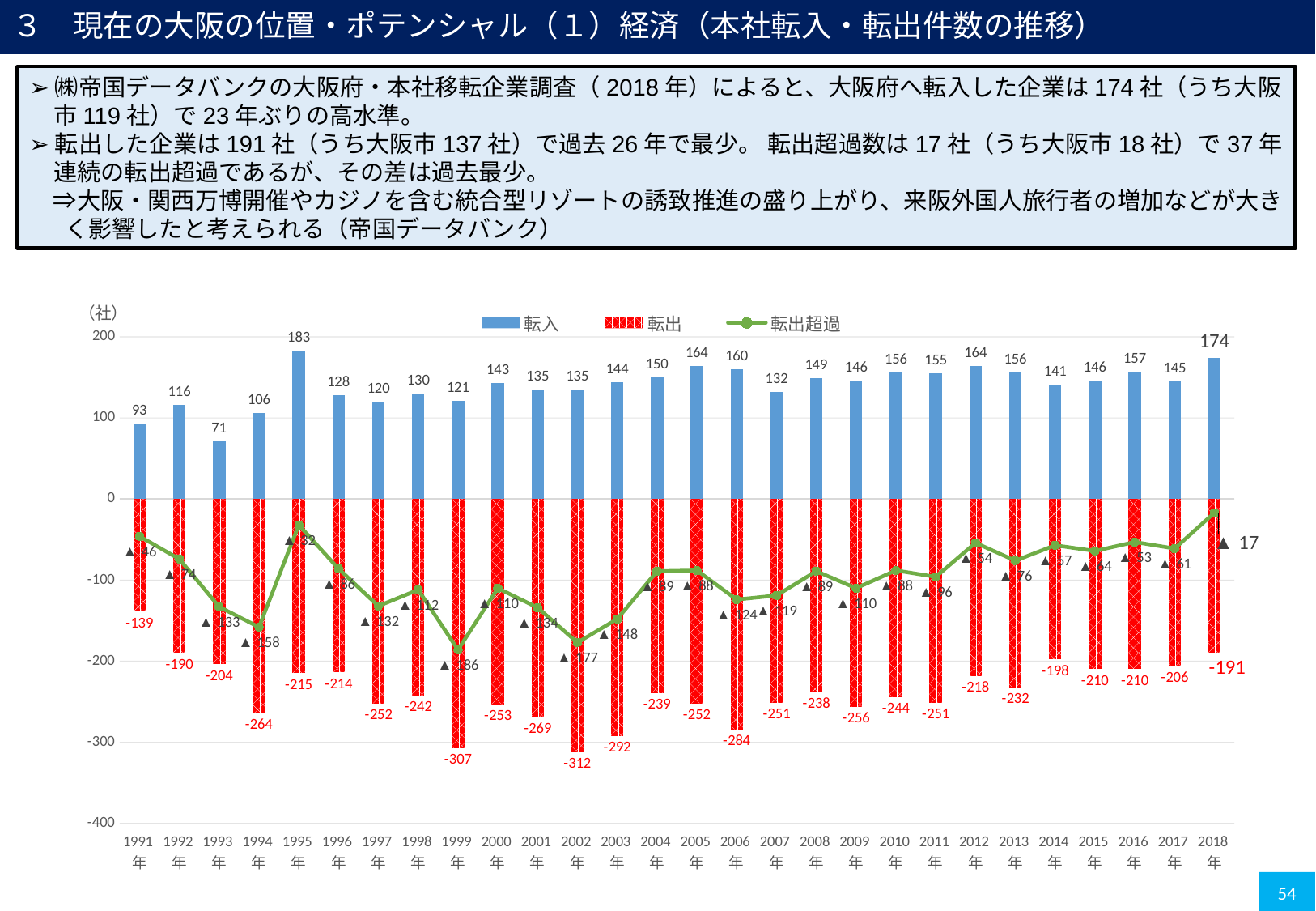

３　現在の大阪の位置・ポテンシャル（１）経済（本社転入・転出件数の推移）
➢㈱帝国データバンクの大阪府・本社移転企業調査（2018年）によると、大阪府へ転入した企業は174社（うち大阪市119社）で23年ぶりの高水準。
➢転出した企業は191社（うち大阪市137社）で過去26年で最少。 転出超過数は17社（うち大阪市18社）で37年連続の転出超過であるが、その差は過去最少。
　⇒大阪・関西万博開催やカジノを含む統合型リゾートの誘致推進の盛り上がり、来阪外国人旅行者の増加などが大きく影響したと考えられる（帝国データバンク）

### Chart

| Category | 転入 | 転出 | 転出超過 |
|---|---|---|---|
| 1991年 | 93.0 | -139.0 | -46.0 |
| 1992年 | 116.0 | -190.0 | -74.0 |
| 1993年 | 71.0 | -204.0 | -133.0 |
| 1994年 | 106.0 | -264.0 | -158.0 |
| 1995年 | 183.0 | -215.0 | -32.0 |
| 1996年 | 128.0 | -214.0 | -86.0 |
| 1997年 | 120.0 | -252.0 | -132.0 |
| 1998年 | 130.0 | -242.0 | -112.0 |
| 1999年 | 121.0 | -307.0 | -186.0 |
| 2000年 | 143.0 | -253.0 | -110.0 |
| 2001年 | 135.0 | -269.0 | -134.0 |
| 2002年 | 135.0 | -312.0 | -177.0 |
| 2003年 | 144.0 | -292.0 | -148.0 |
| 2004年 | 150.0 | -239.0 | -89.0 |
| 2005年 | 164.0 | -252.0 | -88.0 |
| 2006年 | 160.0 | -284.0 | -124.0 |
| 2007年 | 132.0 | -251.0 | -119.0 |
| 2008年 | 149.0 | -238.0 | -89.0 |
| 2009年 | 146.0 | -256.0 | -110.0 |
| 2010年 | 156.0 | -244.0 | -88.0 |
| 2011年 | 155.0 | -251.0 | -96.0 |
| 2012年 | 164.0 | -218.0 | -54.0 |
| 2013年 | 156.0 | -232.0 | -76.0 |
| 2014年 | 141.0 | -198.0 | -57.0 |
| 2015年 | 146.0 | -210.0 | -64.0 |
| 2016年 | 157.0 | -210.0 | -53.0 |
| 2017年 | 145.0 | -206.0 | -61.0 |
| 2018年 | 174.0 | -191.0 | -17.0 |
54